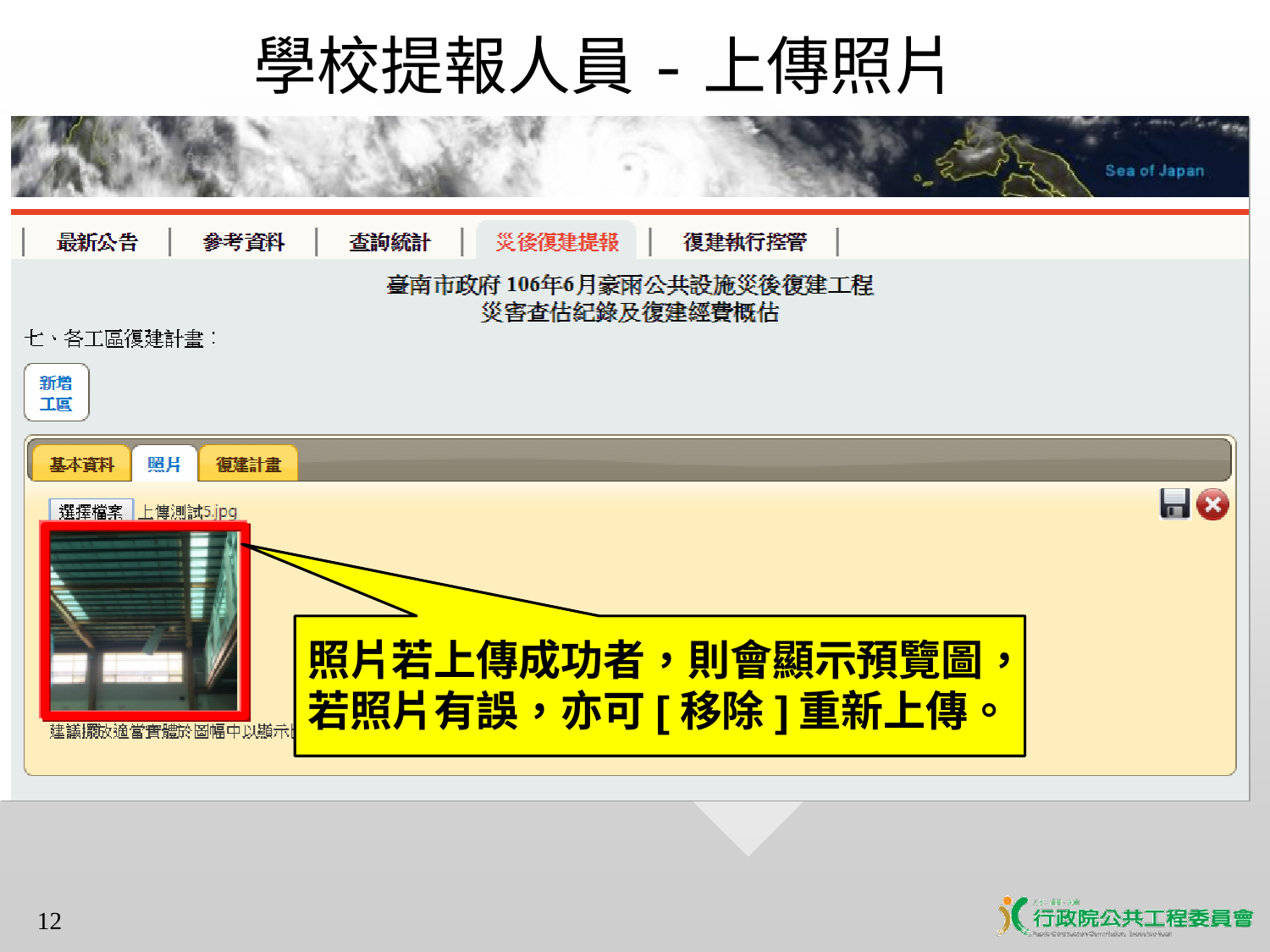

# 學校提報人員-上傳照片

照片若上傳成功者，則會顯示預覽圖， 若照片有誤，亦可[移除]重新上傳。
12